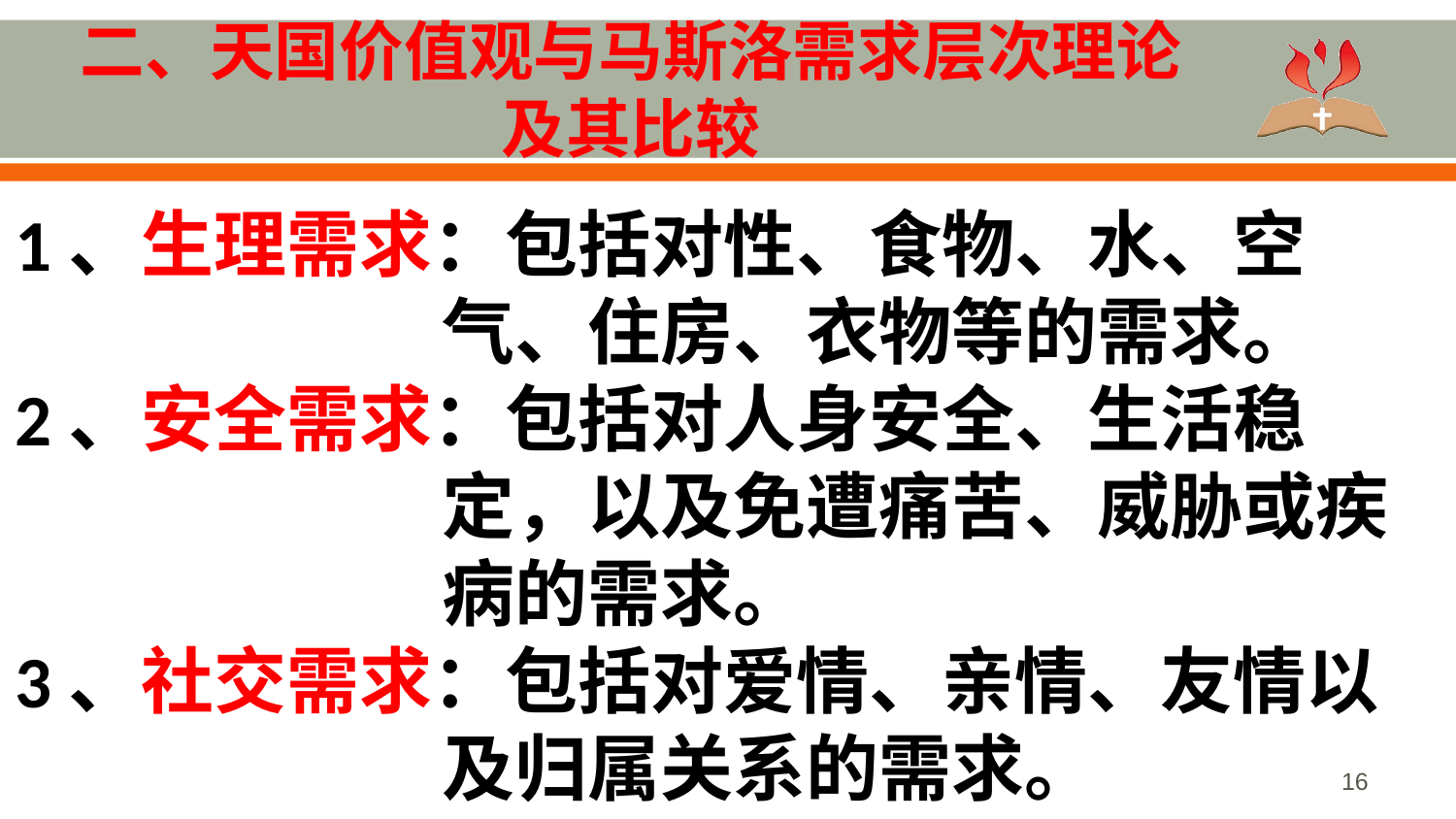

# 二、天国价值观与马斯洛需求层次理论 及其比较
1、生理需求：包括对性、食物、水、空气、住房、衣物等的需求。
2、安全需求：包括对人身安全、生活稳定，以及免遭痛苦、威胁或疾病的需求。
3、社交需求：包括对爱情、亲情、友情以及归属关系的需求。
16